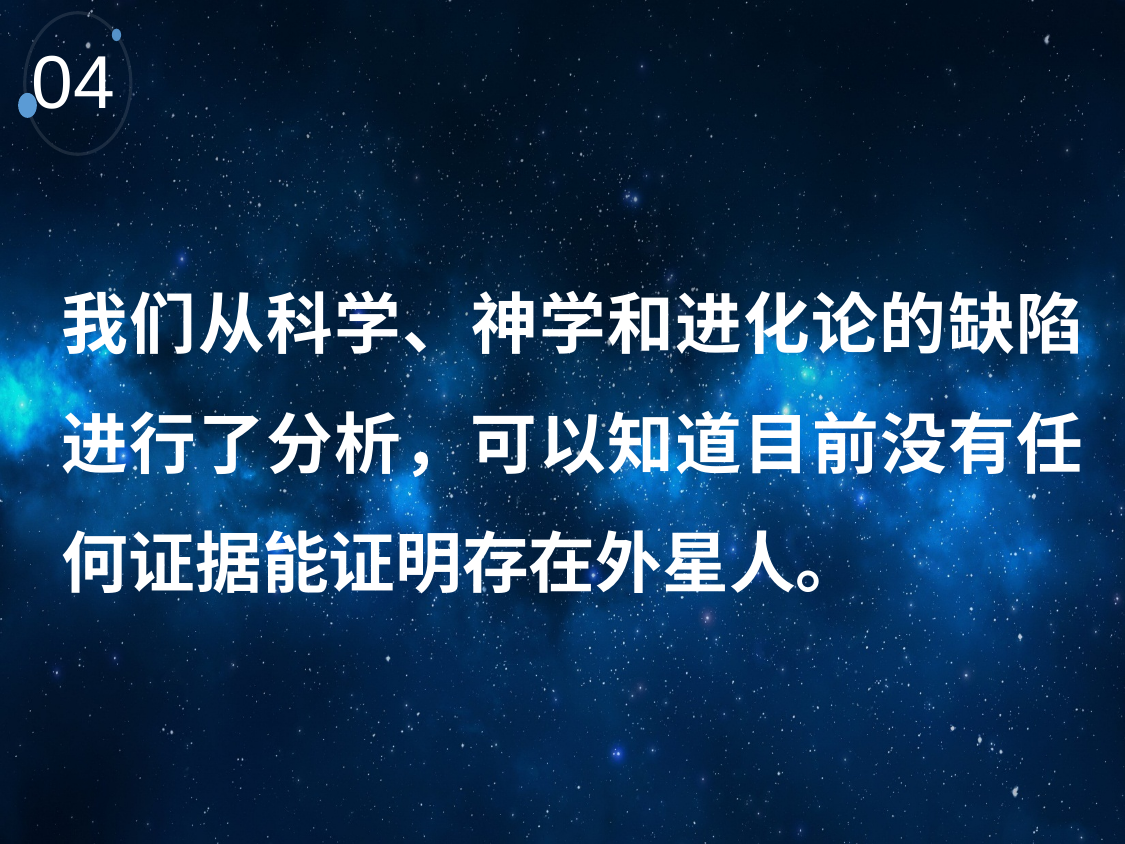

04
我们从科学、神学和进化论的缺陷进行了分析，可以知道目前没有任何证据能证明存在外星人。